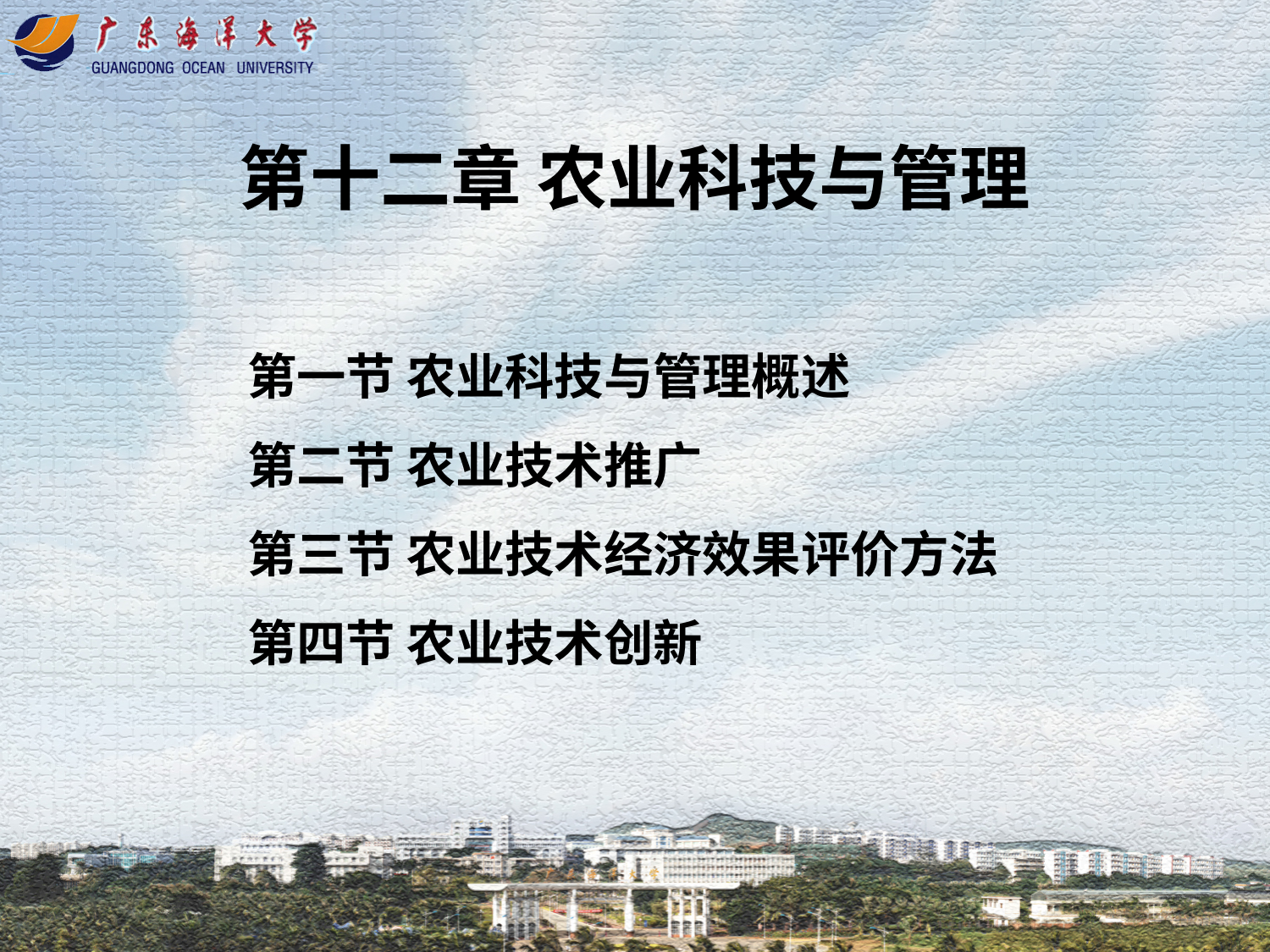

# 第十二章 农业科技与管理

第一节 农业科技与管理概述
第二节 农业技术推广
第三节 农业技术经济效果评价方法
第四节 农业技术创新